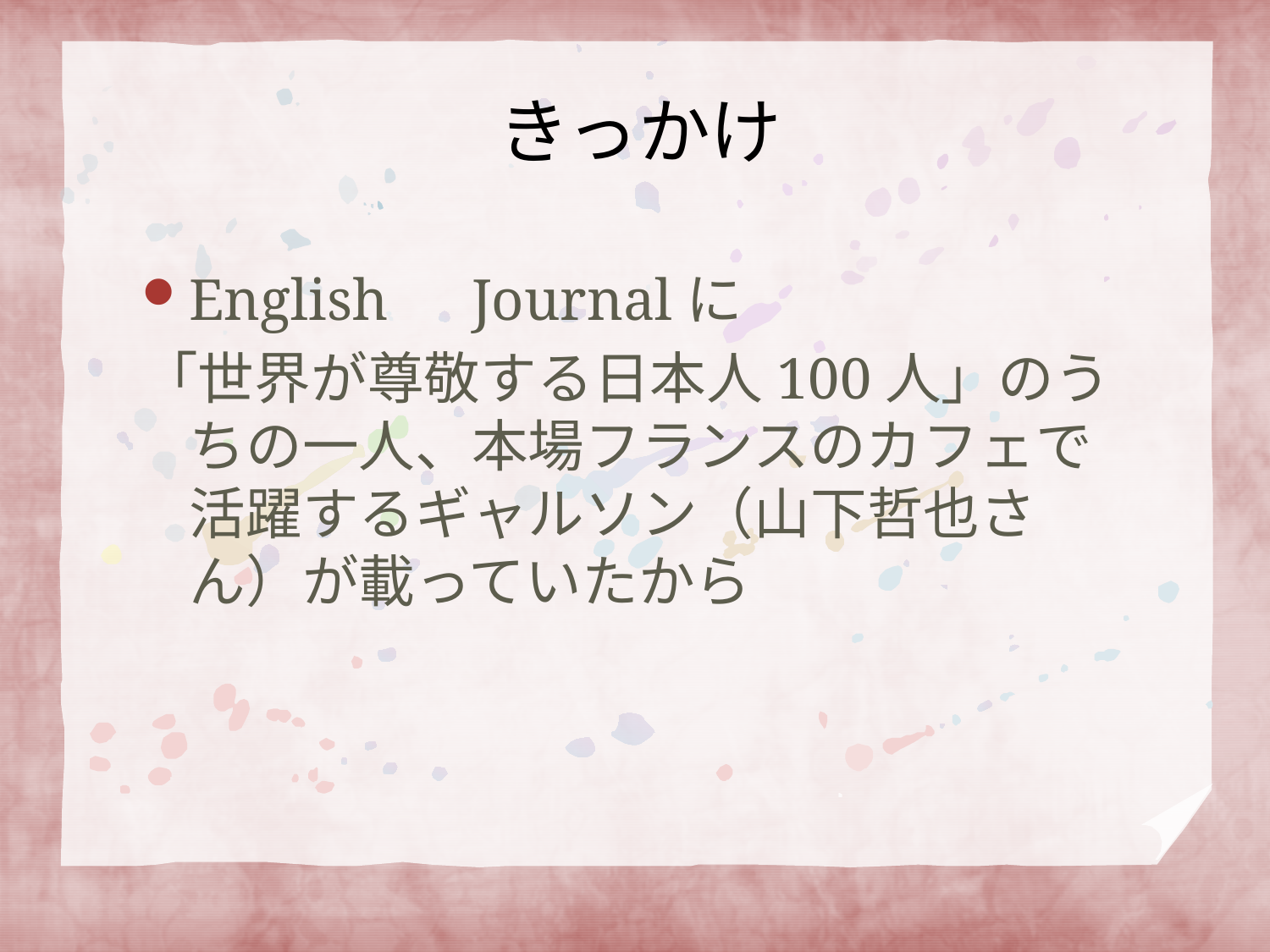

# きっかけ

English　Journalに
「世界が尊敬する日本人100人」のうちの一人、本場フランスのカフェで活躍するギャルソン（山下哲也さん）が載っていたから